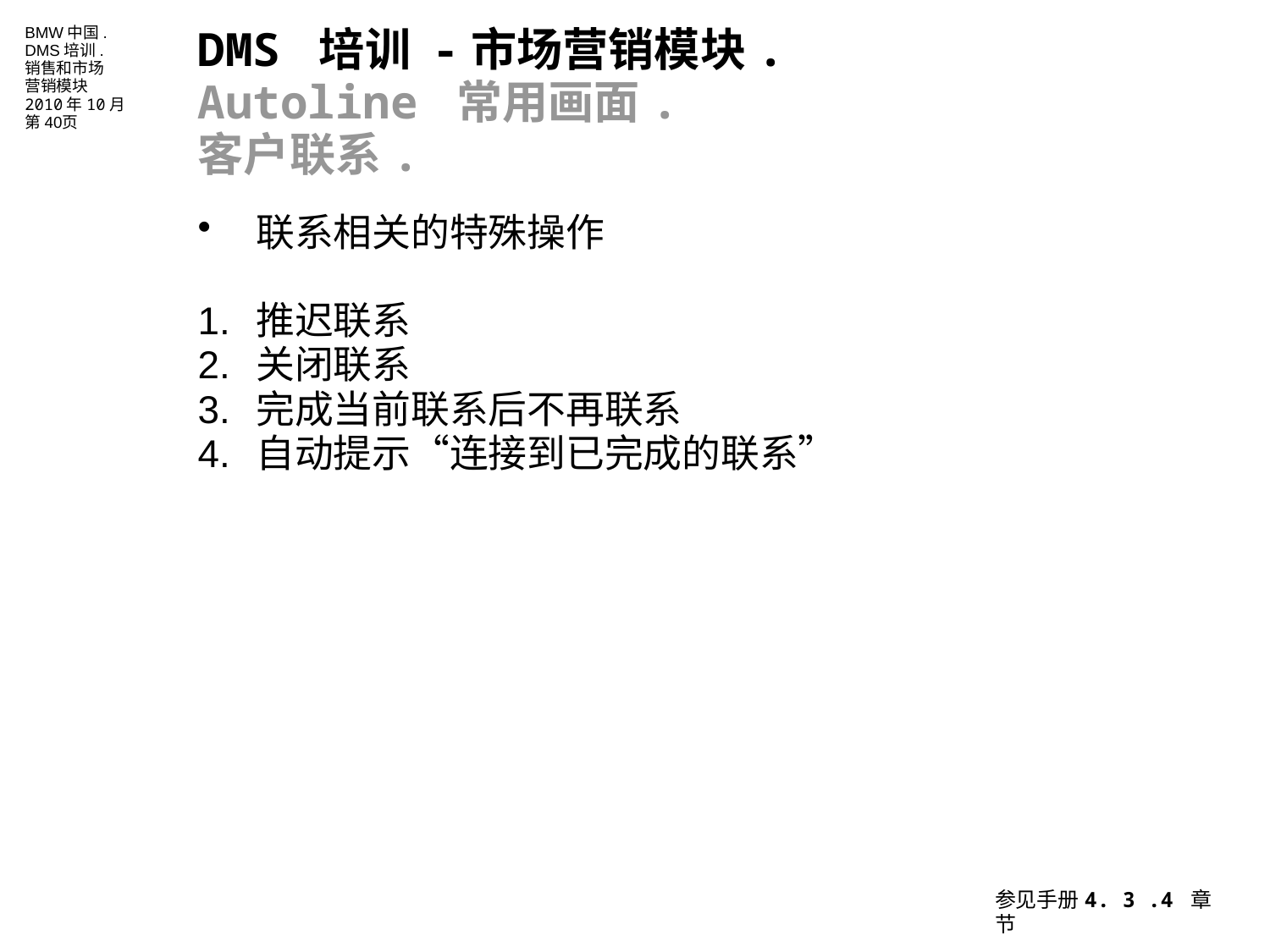

DMS 培训 -市场营销模块.
Autoline 常用画面.
客户联系.
联系相关的特殊操作

推迟联系
关闭联系
完成当前联系后不再联系
自动提示“连接到已完成的联系”

参见手册4. 3 .4 章节